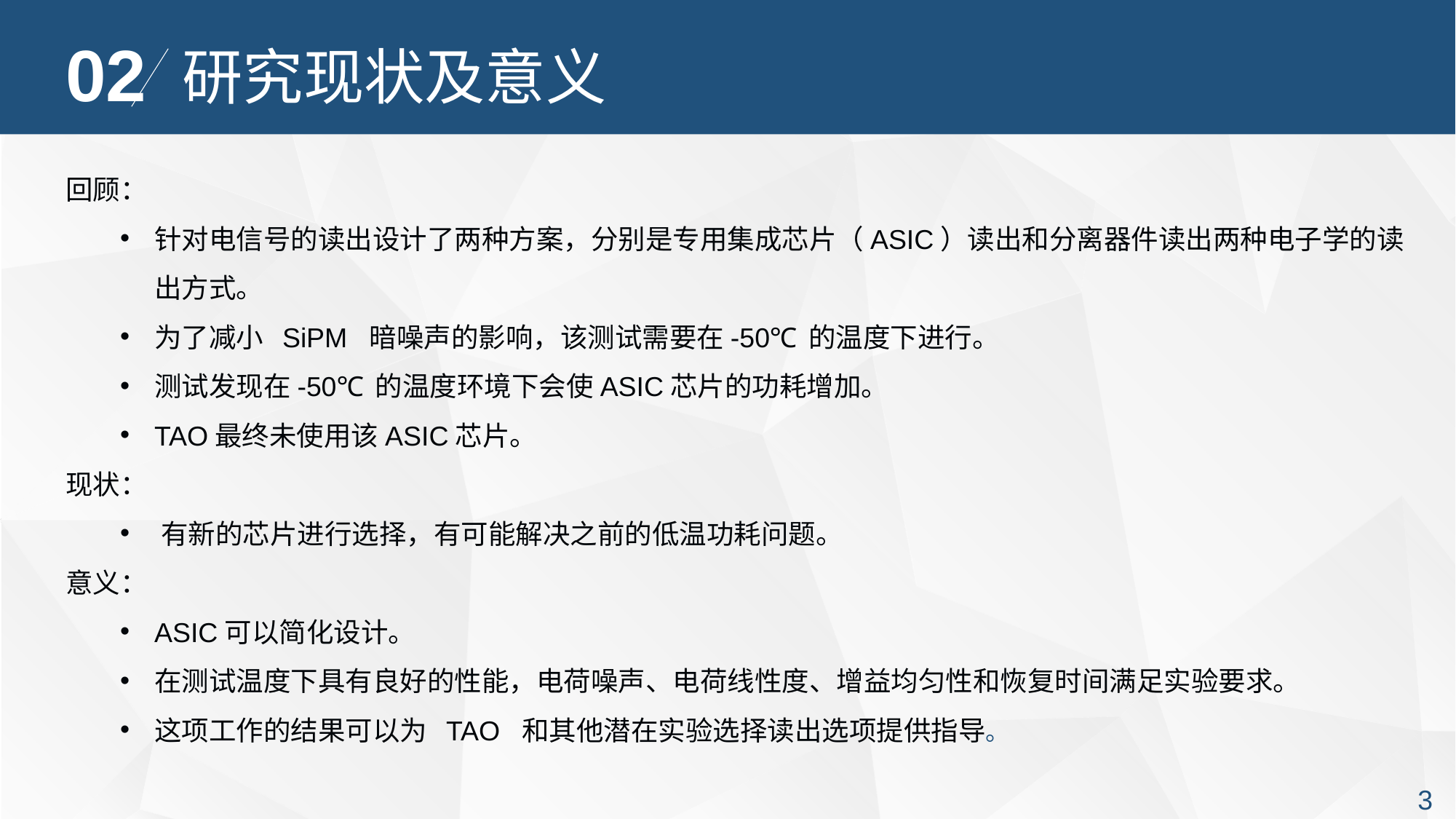

02
研究现状及意义
回顾：
针对电信号的读出设计了两种方案，分别是专用集成芯片（ASIC）读出和分离器件读出两种电子学的读出方式。
为了减小  SiPM  暗噪声的影响，该测试需要在-50℃的温度下进行。
测试发现在-50℃的温度环境下会使ASIC芯片的功耗增加。
TAO最终未使用该ASIC芯片。
现状：
有新的芯片进行选择，有可能解决之前的低温功耗问题。
意义：
ASIC可以简化设计。
在测试温度下具有良好的性能，电荷噪声、电荷线性度、增益均匀性和恢复时间满足实验要求。
这项工作的结果可以为  TAO  和其他潜在实验选择读出选项提供指导。
3